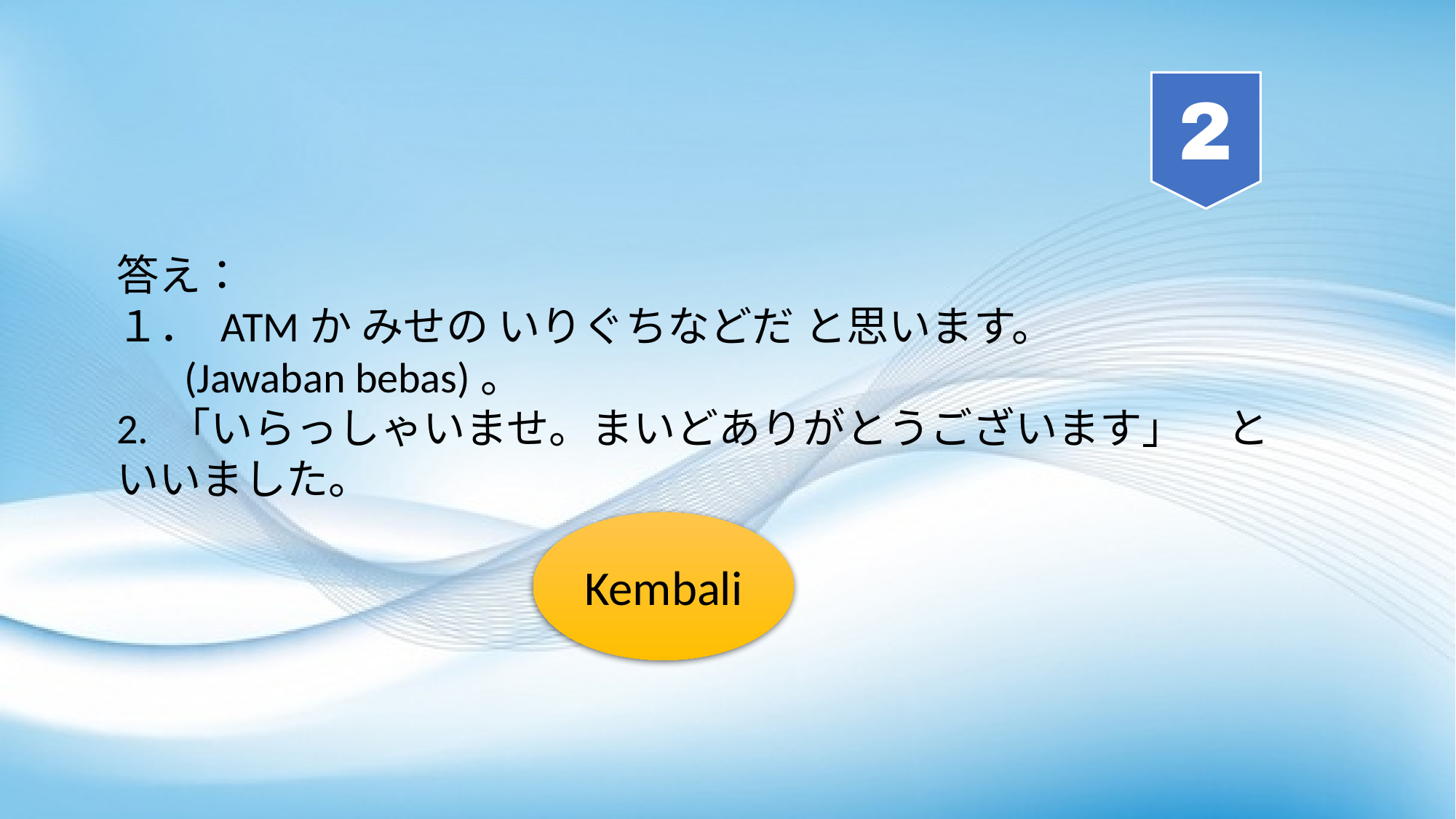

2
答え：
１． ATMか みせの いりぐちなどだ と思います。
       (Jawaban bebas)。
2. 「いらっしゃいませ。まいどありがとうございます」　といいました。
Kembali